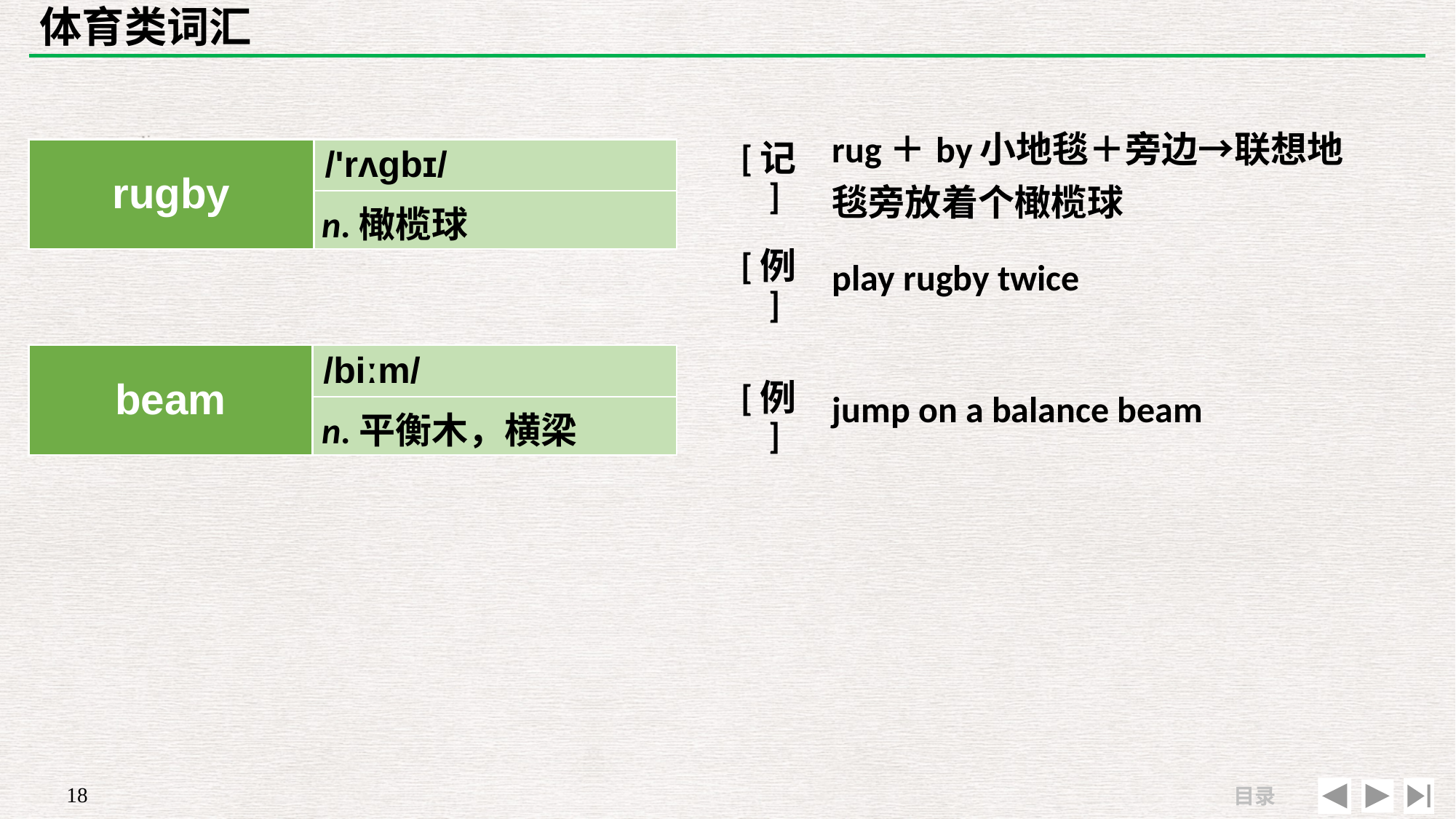

# 体育类词汇

| [记] | rug＋by小地毯＋旁边→联想地毯旁放着个橄榄球 |
| --- | --- |
| [例] | play rugby twice |
| rugby | /'rʌɡbɪ/ |
| --- | --- |
|  |  |
n.橄榄球
|  |  |
| --- | --- |
| [例] | jump on a balance beam |
| beam | /biːm/ |
| --- | --- |
|  |  |
n.平衡木，横梁